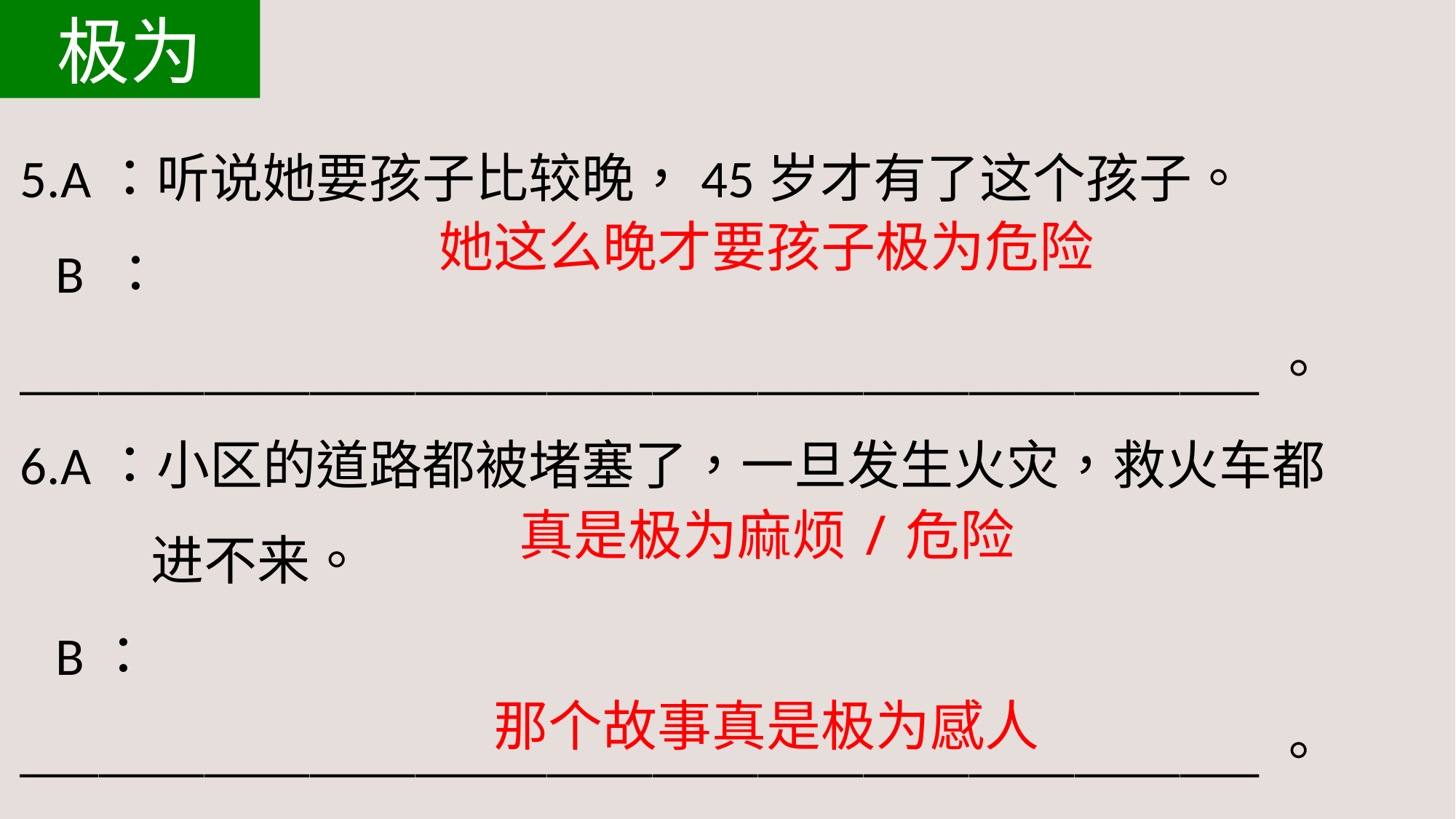

极为
5.A：听说她要孩子比较晚，45岁才有了这个孩子。
   B ：_______________________________________________。
6.A：小区的道路都被堵塞了，一旦发生火灾，救火车都
          进不来。
   B： _______________________________________________。
7.A：我昨天从电视里难了一个海豚救人的故事，真让人感动。
   B： _______________________________________________。
她这么晚才要孩子极为危险
真是极为麻烦/危险
那个故事真是极为感人